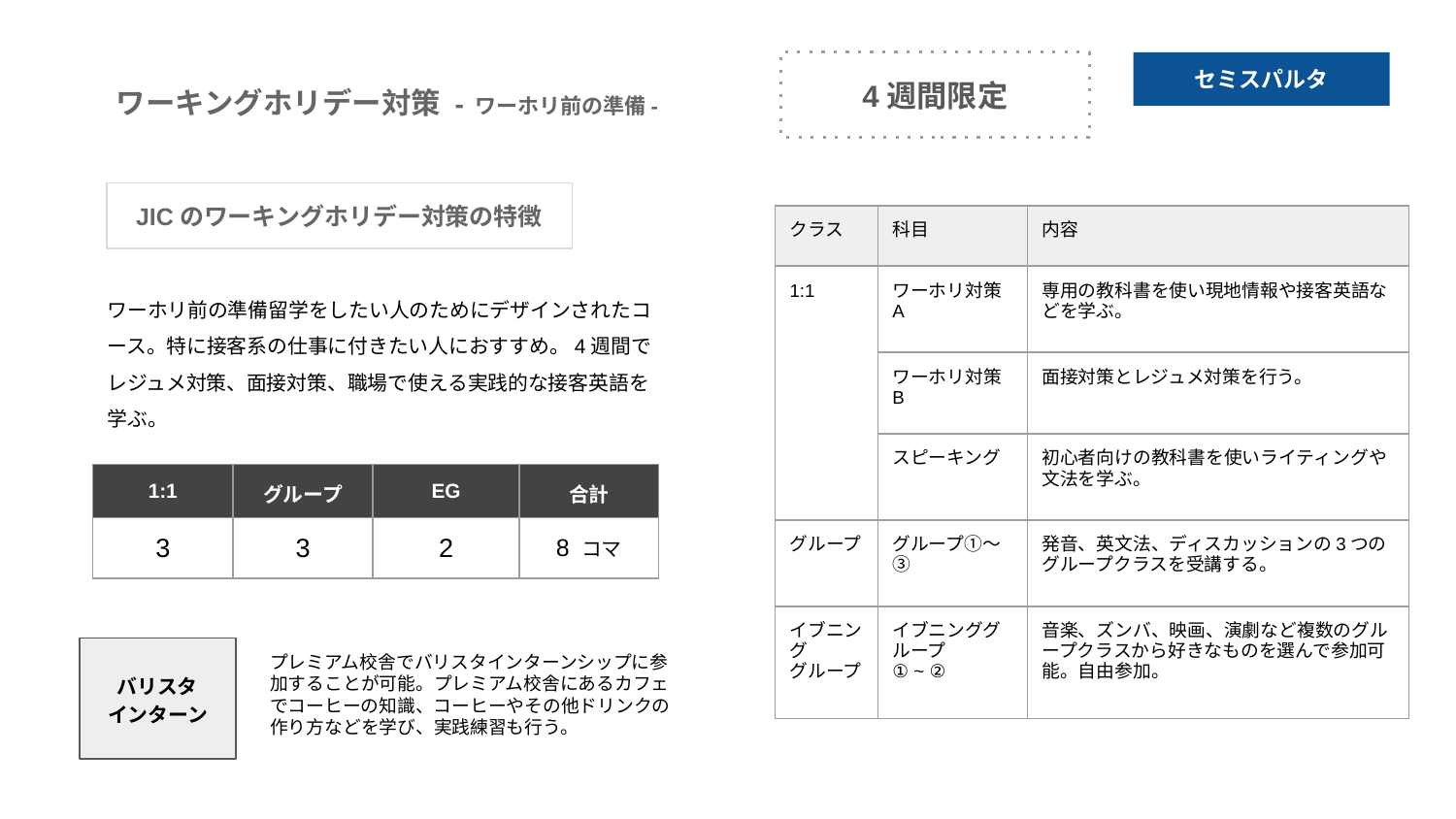

ワーキングホリデー対策 - ワーホリ前の準備-
4週間限定
セミスパルタ
JICのワーキングホリデー対策の特徴
| クラス | 科目 | 内容 |
| --- | --- | --- |
| 1:1 | ワーホリ対策A | 専用の教科書を使い現地情報や接客英語などを学ぶ。 |
|  | ワーホリ対策B | 面接対策とレジュメ対策を行う。 |
|  | スピーキング | 初心者向けの教科書を使いライティングや文法を学ぶ。 |
| グループ | グループ①〜③ | 発音、英文法、ディスカッションの3つのグループクラスを受講する。 |
| イブニング グループ | イブニンググループ ① ~ ② | 音楽、ズンバ、映画、演劇など複数のグループクラスから好きなものを選んで参加可能。自由参加。 |
ワーホリ前の準備留学をしたい人のためにデザインされたコース。特に接客系の仕事に付きたい人におすすめ。4週間でレジュメ対策、面接対策、職場で使える実践的な接客英語を学ぶ。
| 1:1 | グループ | EG | 合計 |
| --- | --- | --- | --- |
| 3 | 3 | 2 | 8 コマ |
プレミアム校舎でバリスタインターンシップに参加することが可能。プレミアム校舎にあるカフェでコーヒーの知識、コーヒーやその他ドリンクの作り方などを学び、実践練習も行う。
バリスタ
インターン